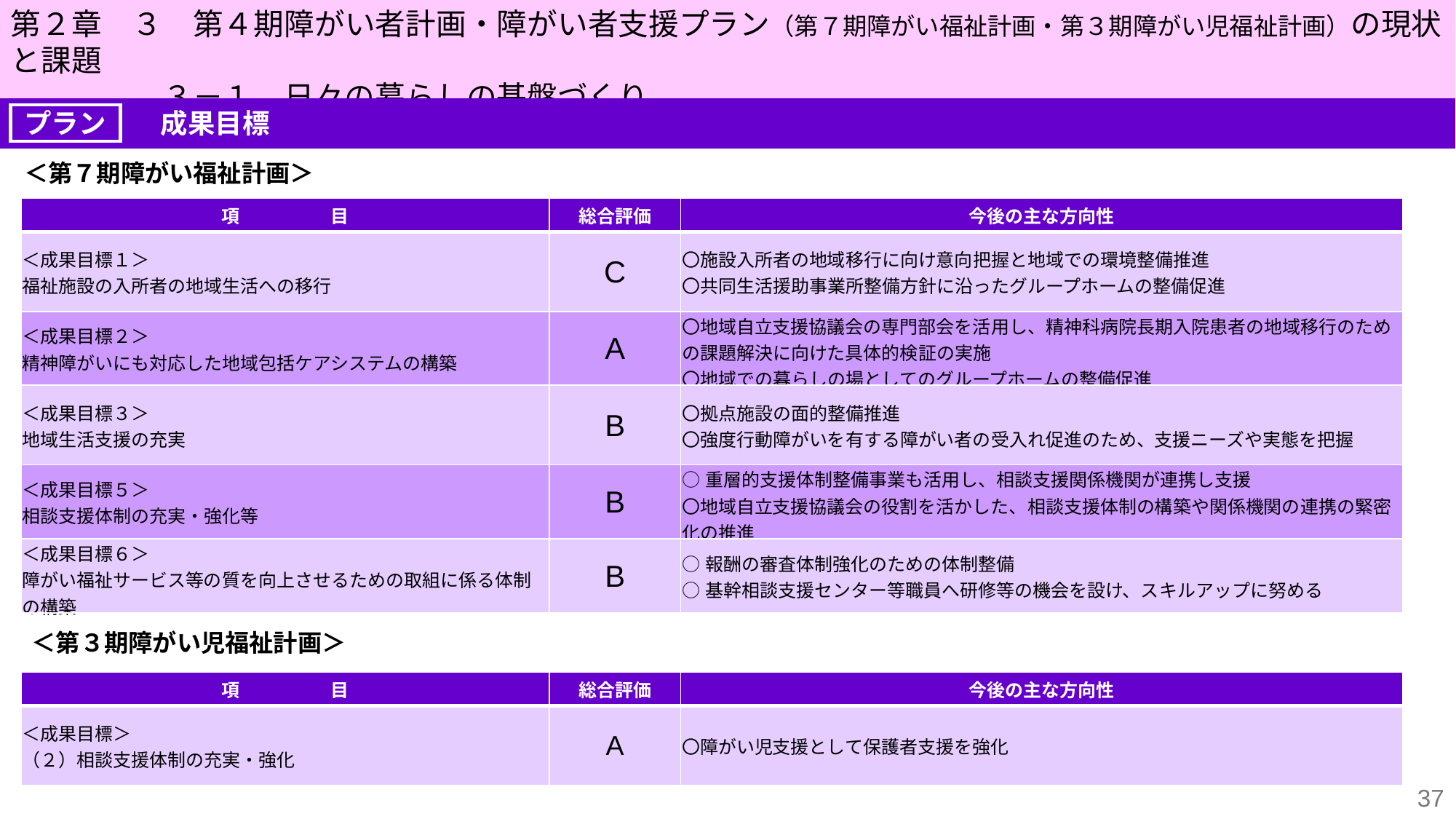

第２章　３　第４期障がい者計画・障がい者支援プラン（第７期障がい福祉計画・第３期障がい児福祉計画）の現状と課題
　　　　　３－１　日々の暮らしの基盤づくり

プラン　　成果目標

＜第７期障がい福祉計画＞
| 項　　　　　目 | 総合評価 | 今後の主な方向性 |
| --- | --- | --- |
| ＜成果目標１＞ 福祉施設の入所者の地域生活への移行 | C | 〇施設入所者の地域移行に向け意向把握と地域での環境整備推進 〇共同生活援助事業所整備方針に沿ったグループホームの整備促進 |
| ＜成果目標２＞ 精神障がいにも対応した地域包括ケアシステムの構築 | A | 〇地域自立支援協議会の専門部会を活用し、精神科病院長期入院患者の地域移行のための課題解決に向けた具体的検証の実施 〇地域での暮らしの場としてのグループホームの整備促進 |
| ＜成果目標３＞ 地域生活支援の充実 | B | 〇拠点施設の面的整備推進 〇強度行動障がいを有する障がい者の受入れ促進のため、支援ニーズや実態を把握 |
| ＜成果目標５＞ 相談支援体制の充実・強化等 | B | ○重層的支援体制整備事業も活用し、相談支援関係機関が連携し支援　 〇地域自立支援協議会の役割を活かした、相談支援体制の構築や関係機関の連携の緊密化の推進 |
| ＜成果目標６＞ 障がい福祉サービス等の質を向上させるための取組に係る体制の構築 | B | ○報酬の審査体制強化のための体制整備 ○基幹相談支援センター等職員へ研修等の機会を設け、スキルアップに努める |
＜第３期障がい児福祉計画＞
| 項　　　　　目 | 総合評価 | 今後の主な方向性 |
| --- | --- | --- |
| ＜成果目標＞ （２）相談支援体制の充実・強化 | A | 〇障がい児支援として保護者支援を強化 |
37